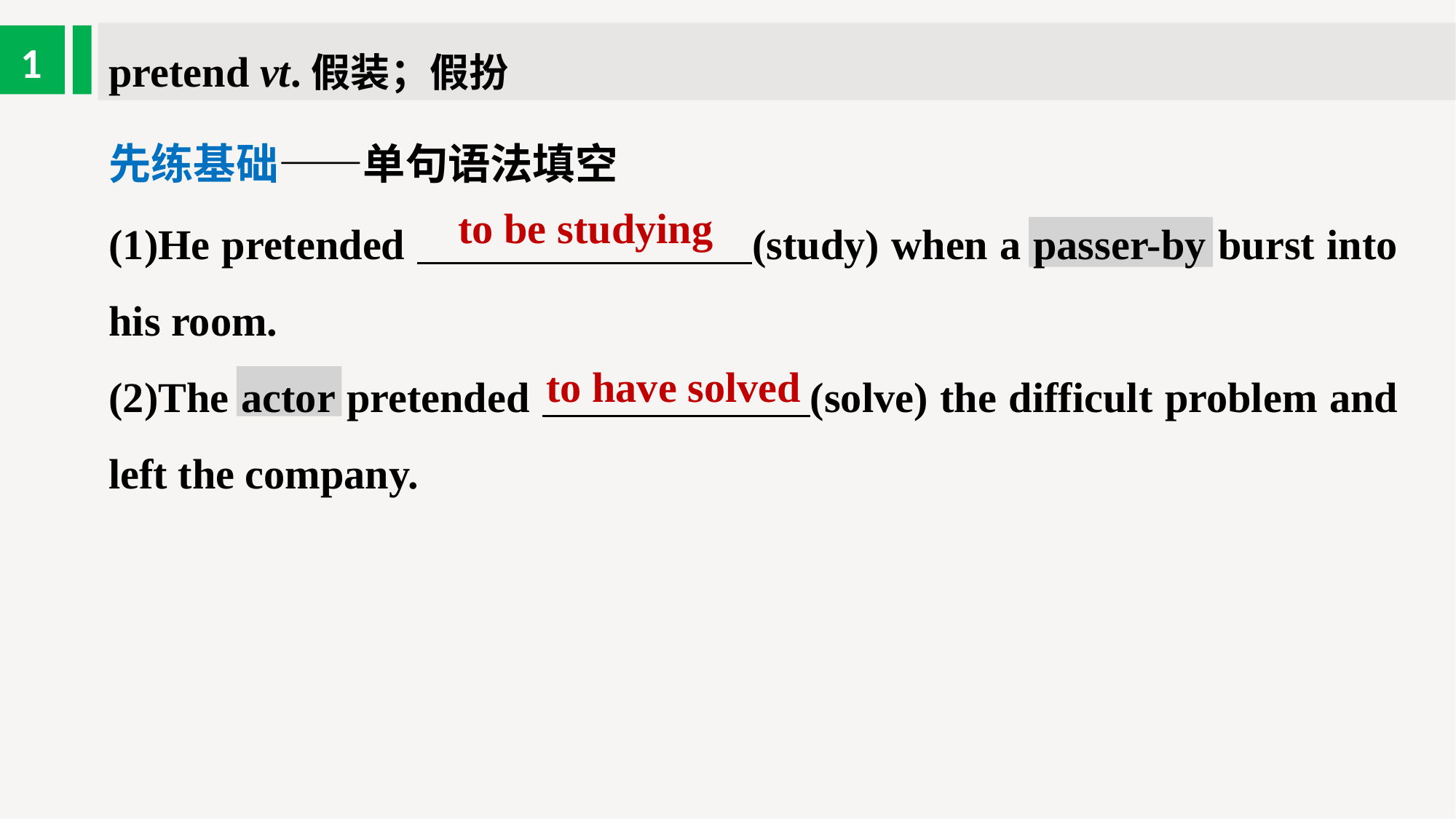

pretend vt.假装；假扮

1
先练基础——单句语法填空
(1)He pretended                             (study) when a passer-by burst into his room.
(2)The actor pretended                       (solve) the difficult problem and left the company.
to be studying

to have solved